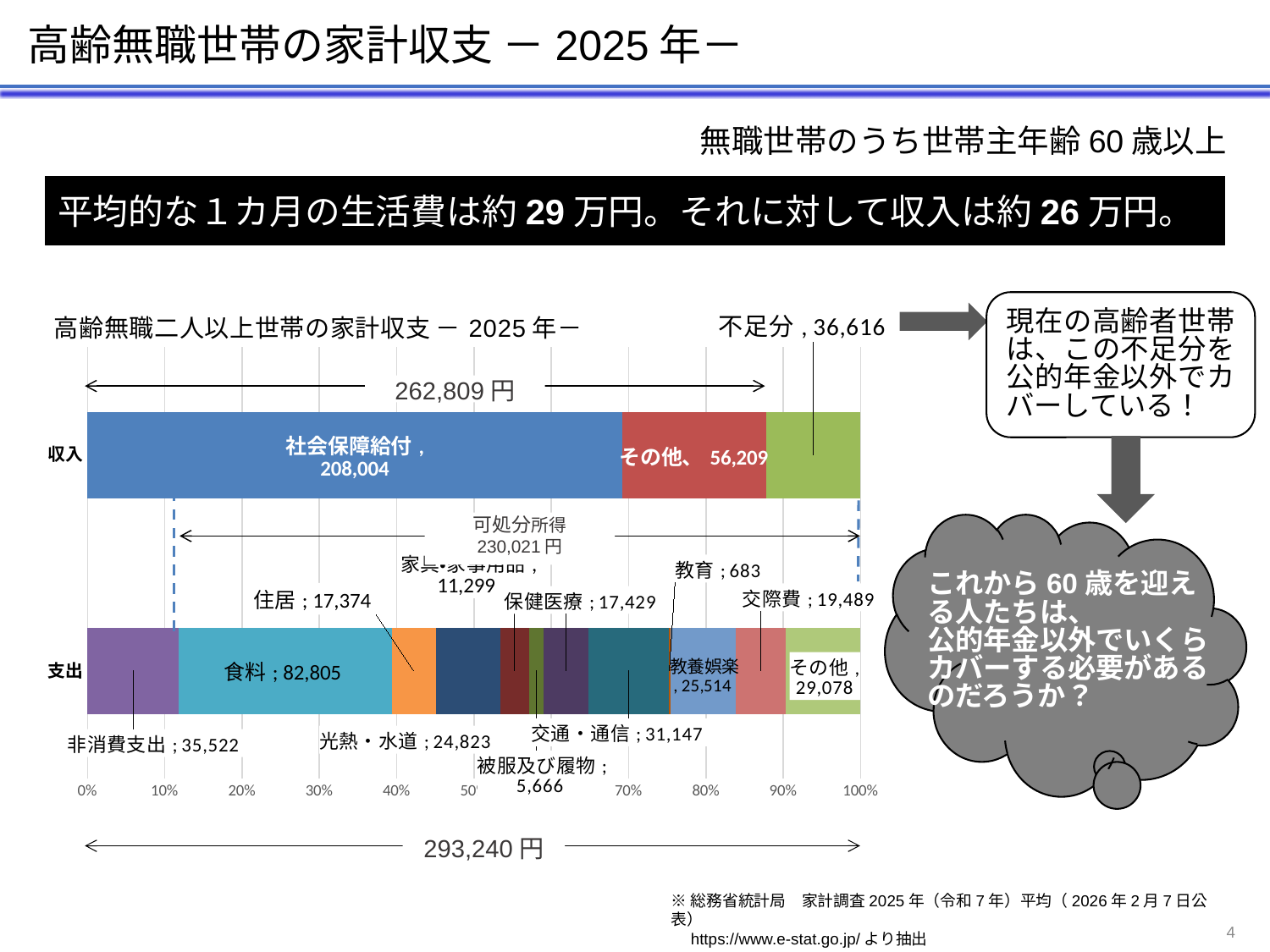

高齢無職世帯の家計収支 －2025年－
無職世帯のうち世帯主年齢60歳以上
平均的な１カ月の生活費は約29万円。それに対して収入は約26万円。

### Chart: 高齢無職二人以上世帯の家計収支 －2025年－

| Category | 社会保障給付 | その他 | 不足分 | 非消費支出 | 食料 | 住居 | 光熱・水道 | 家具・家事用品 | 被服及び履物 | 保健医療 | 交通・通信 | 教育 | 教養娯楽 | 交際費 | その他 |
|---|---|---|---|---|---|---|---|---|---|---|---|---|---|---|---|
| 支出 | None | None | None | 35522.0 | 82805.0 | 17374.0 | 24823.0 | 11299.0 | 5666.0 | 17429.0 | 31147.0 | 683.0 | 25514.0 | 19489.0 | 29078.0 |
| 収入 | 208004.0 | 56209.0 | 36616.0 | None | None | None | None | None | None | None | None | None | None | None | None |
現在の高齢者世帯は、この不足分を公的年金以外でカバーしている！

262,809円

可処分所得
230,021円

これから60歳を迎える人たちは、
公的年金以外でいくらカバーする必要があるのだろうか？
293,240円
※総務省統計局　家計調査2025年（令和7年）平均（2026年2月7日公表）
　https://www.e-stat.go.jp/より抽出
4